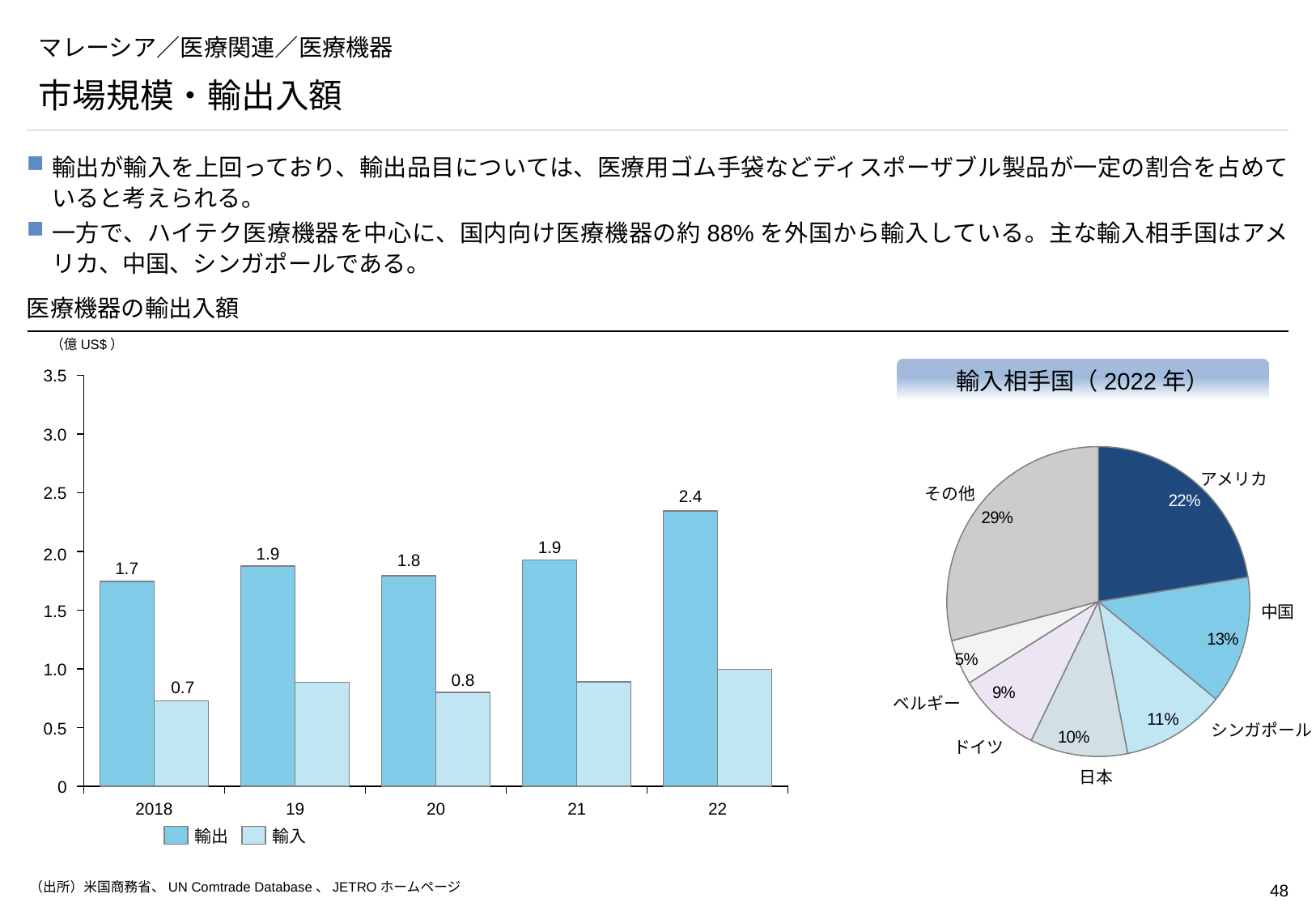

# マレーシア／医療関連／医療機器
市場規模・輸出入額
輸出が輸入を上回っており、輸出品目については、医療用ゴム手袋などディスポーザブル製品が一定の割合を占めていると考えられる。
一方で、ハイテク医療機器を中心に、国内向け医療機器の約88%を外国から輸入している。主な輸入相手国はアメリカ、中国、シンガポールである。
医療機器の輸出入額
（億US$）
輸入相手国（2022年）

### Chart

| Category |  |  |
|---|---|---|
3.5
3.0

### Chart

| Category |  |
|---|---|

### Chart

| Category |
|---|
アメリカ
2.5
その他
2.4
1.9
1.9
2.0
1.8
1.7
1.5
中国
1.0
0.8
0.7
ベルギー
シンガポール
0.5
ドイツ
日本
0
2018
19
20
21
22
輸出
輸入

（出所）米国商務省、UN Comtrade Database、JETROホームページ